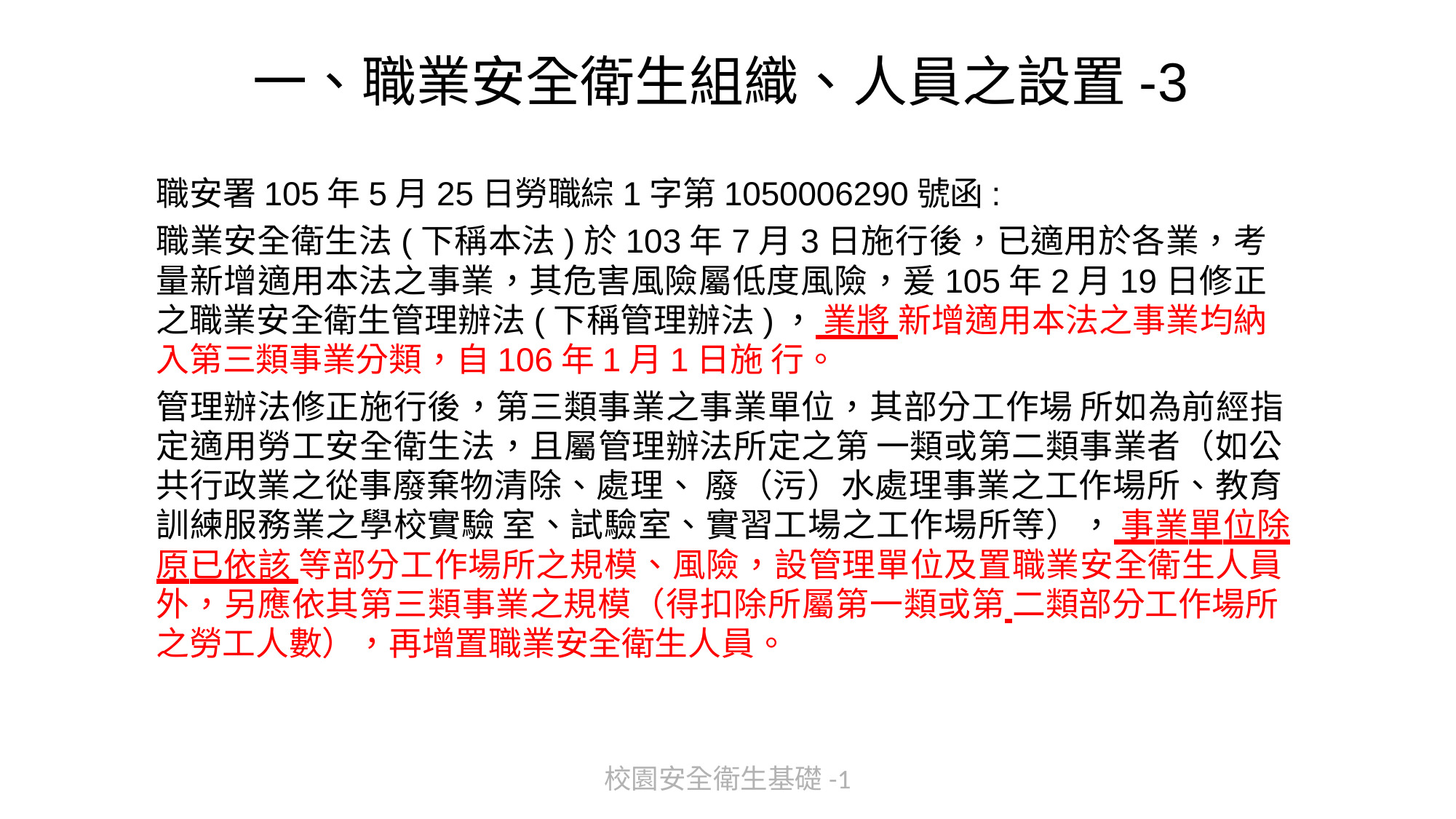

# 一、職業安全衛生組織、人員之設置-3
職安署105年5月25日勞職綜1字第1050006290號函:
職業安全衛生法(下稱本法)於103年7月3日施行後，已適用於各業，考量新增適用本法之事業，其危害風險屬低度風險，爰105年2月19日修正之職業安全衛生管理辦法(下稱管理辦法)， 業將 新增適用本法之事業均納入第三類事業分類，自106年1月1日施 行。
管理辦法修正施行後，第三類事業之事業單位，其部分工作場 所如為前經指定適用勞工安全衛生法，且屬管理辦法所定之第 一類或第二類事業者（如公共行政業之從事廢棄物清除、處理、 廢（污）水處理事業之工作場所、教育訓練服務業之學校實驗 室、試驗室、實習工場之工作場所等）， 事業單位除原已依該 等部分工作場所之規模、風險，設管理單位及置職業安全衛生人員外，另應依其第三類事業之規模（得扣除所屬第一類或第 二類部分工作場所之勞工人數），再增置職業安全衛生人員。
校園安全衛生基礎-1
53